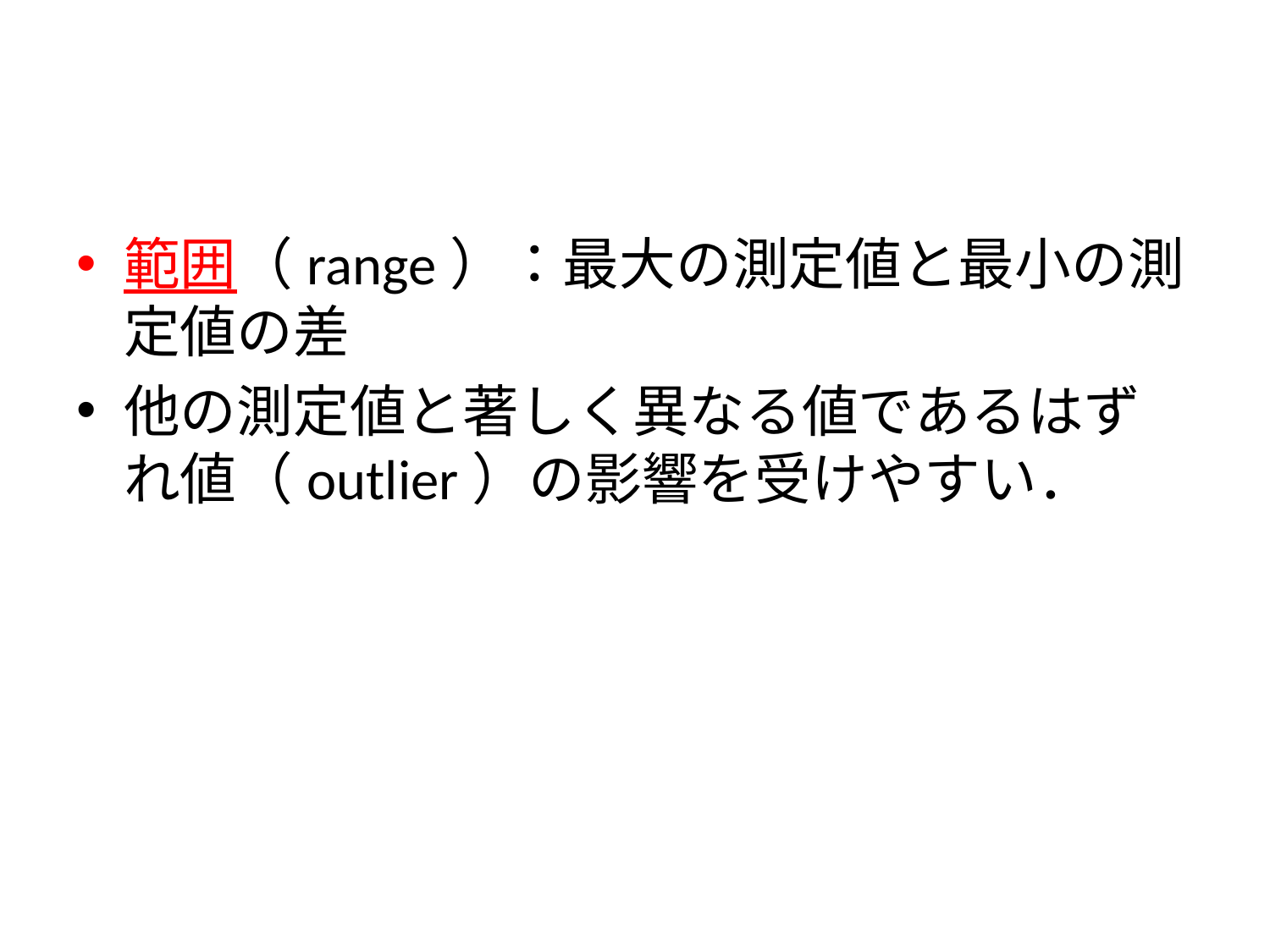

#
範囲（range）：最大の測定値と最小の測定値の差
他の測定値と著しく異なる値であるはずれ値（outlier）の影響を受けやすい．